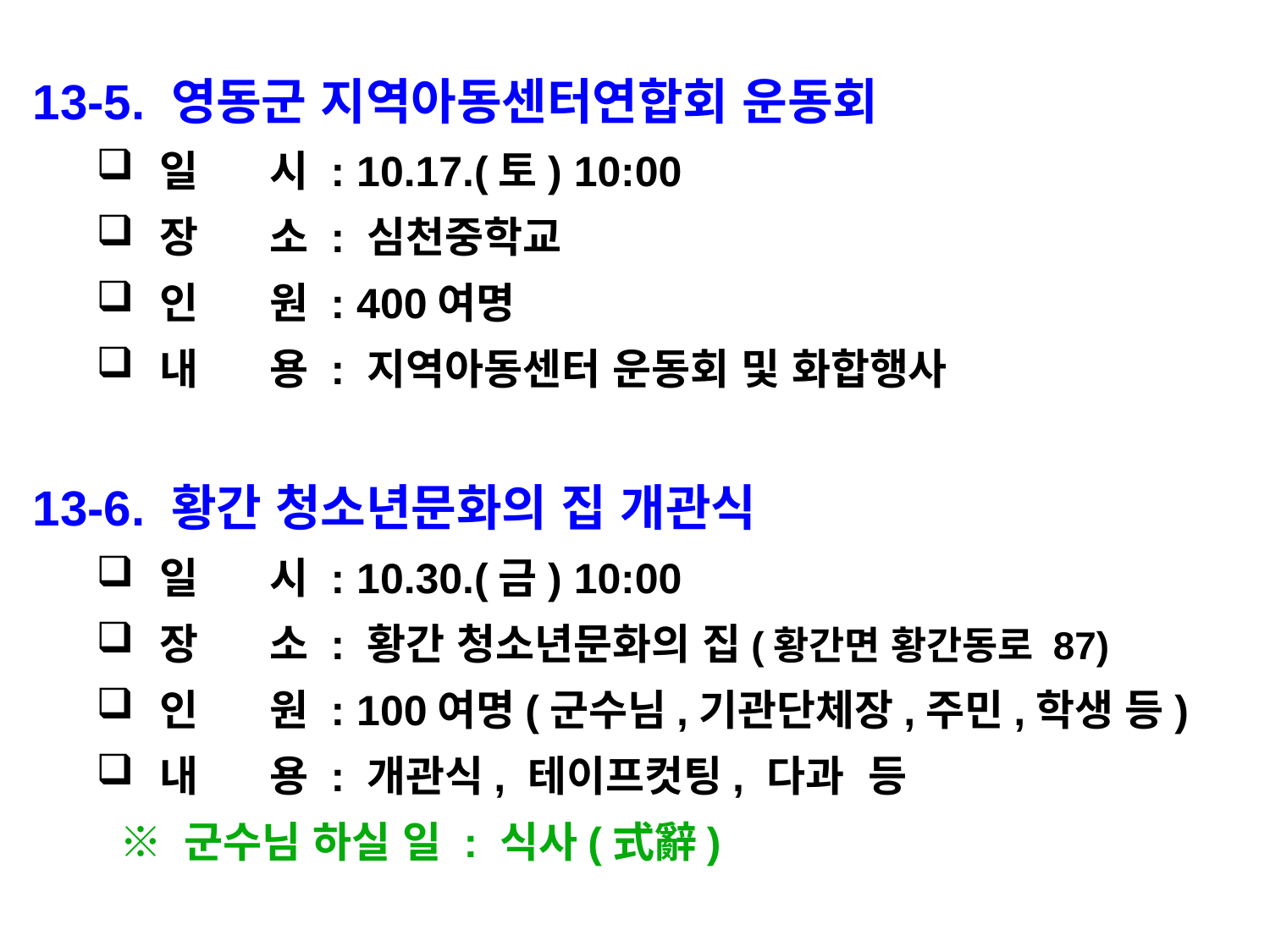

13-5. 영동군 지역아동센터연합회 운동회
일      시 : 10.17.(토) 10:00
장      소 : 심천중학교
인      원 : 400여명
내      용 : 지역아동센터 운동회 및 화합행사

13-6. 황간 청소년문화의 집 개관식
일      시 : 10.30.(금) 10:00
장      소 : 황간 청소년문화의 집(황간면 황간동로 87)
인      원 : 100여명(군수님,기관단체장,주민,학생 등)
내      용 : 개관식, 테이프컷팅, 다과  등
  ※ 군수님 하실 일 : 식사(式辭)